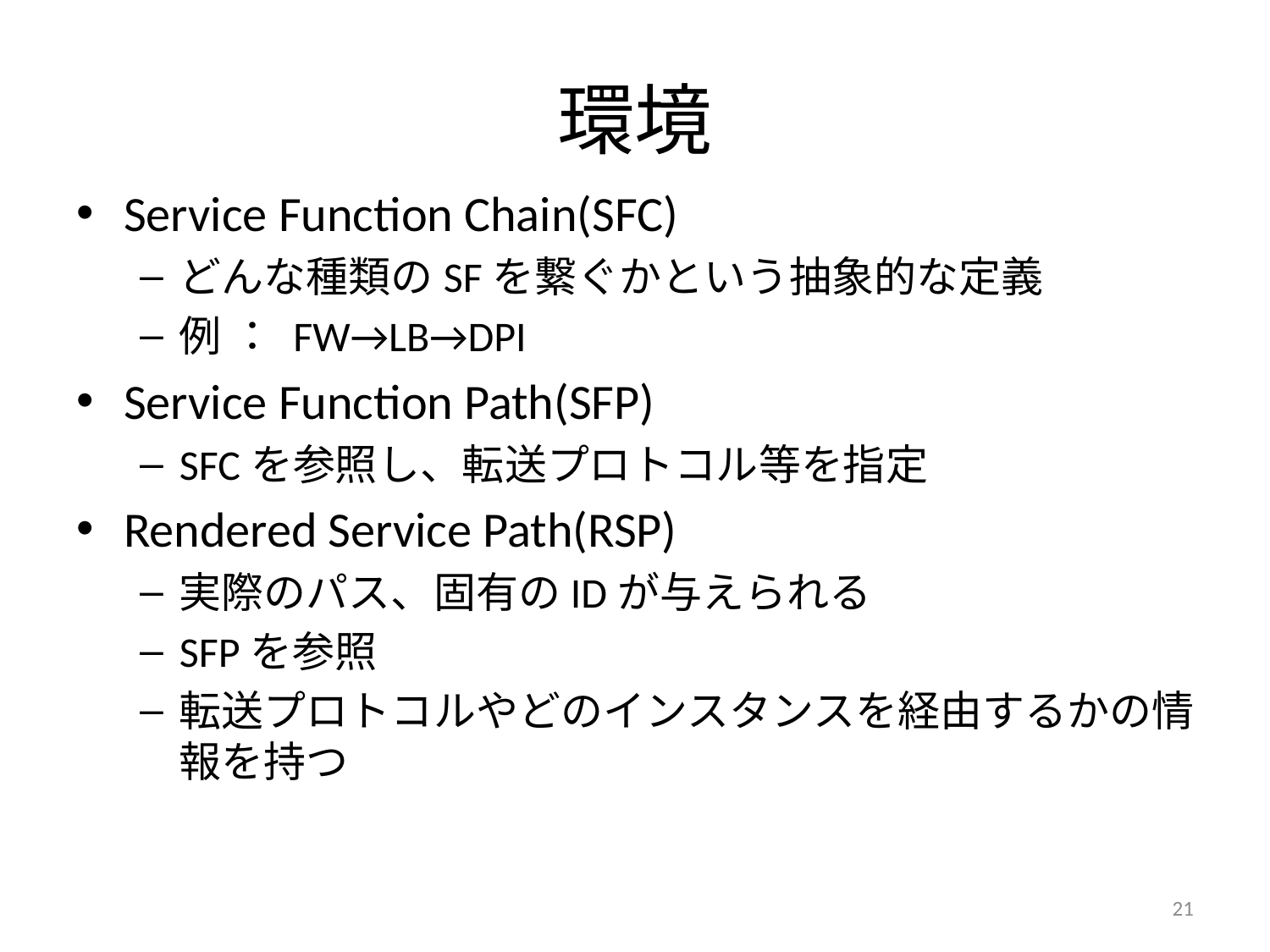

# 環境
Service Function Chain(SFC)
どんな種類のSFを繋ぐかという抽象的な定義
例 ： FW→LB→DPI
Service Function Path(SFP)
SFCを参照し、転送プロトコル等を指定
Rendered Service Path(RSP)
実際のパス、固有のIDが与えられる
SFPを参照
転送プロトコルやどのインスタンスを経由するかの情報を持つ
21